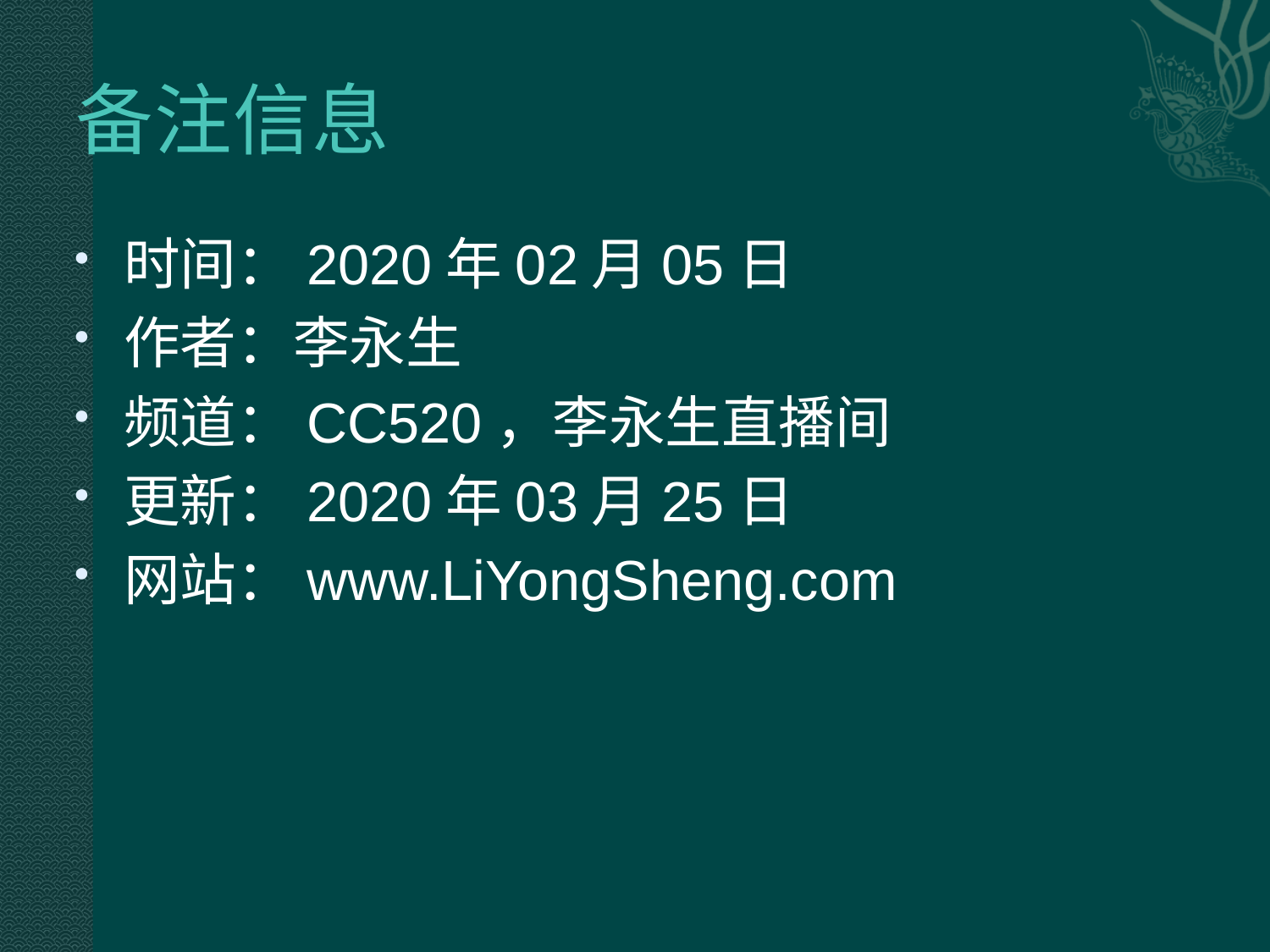

# 备注信息
时间：2020年02月05日
作者：李永生
频道：CC520，李永生直播间
更新：2020年03月25日
网站：www.LiYongSheng.com